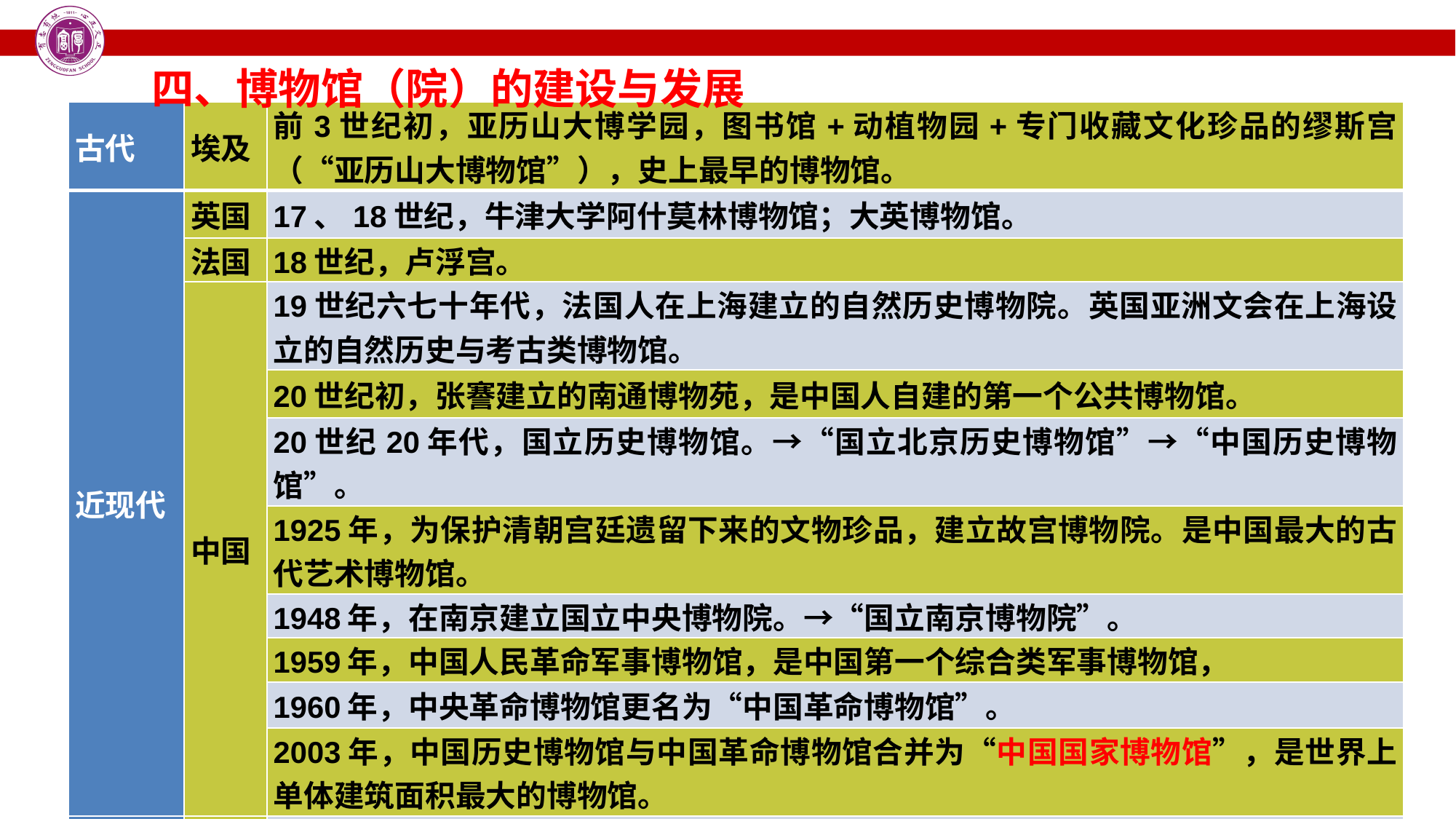

四、博物馆（院）的建设与发展
| 古代 | 埃及 | 前3世纪初，亚历山大博学园，图书馆+动植物园+专门收藏文化珍品的缪斯宫（“亚历山大博物馆”），史上最早的博物馆。 |
| --- | --- | --- |
| 近现代 | 英国 | 17、18世纪，牛津大学阿什莫林博物馆；大英博物馆。 |
|  | 法国 | 18世纪，卢浮宫。 |
|  | 中国 | 19世纪六七十年代，法国人在上海建立的自然历史博物院。英国亚洲文会在上海设立的自然历史与考古类博物馆。 |
|  |  | 20世纪初，张謇建立的南通博物苑，是中国人自建的第一个公共博物馆。 |
|  |  | 20世纪20年代，国立历史博物馆。→“国立北京历史博物馆”→“中国历史博物馆”。 |
|  |  | 1925年，为保护清朝宫廷遗留下来的文物珍品，建立故宫博物院。是中国最大的古代艺术博物馆。 |
|  |  | 1948年，在南京建立国立中央博物院。→“国立南京博物院”。 |
|  |  | 1959年，中国人民革命军事博物馆，是中国第一个综合类军事博物馆， |
|  |  | 1960年，中央革命博物馆更名为“中国革命博物馆”。 |
|  |  | 2003年，中国历史博物馆与中国革命博物馆合并为“中国国家博物馆”，是世界上单体建筑面积最大的博物馆。 |
| 意义 |  | 是征集、收藏、展示、研究自然和人类文化遗产、进行国民教育的重要场所，担负着文化传承和传播的使命。 |